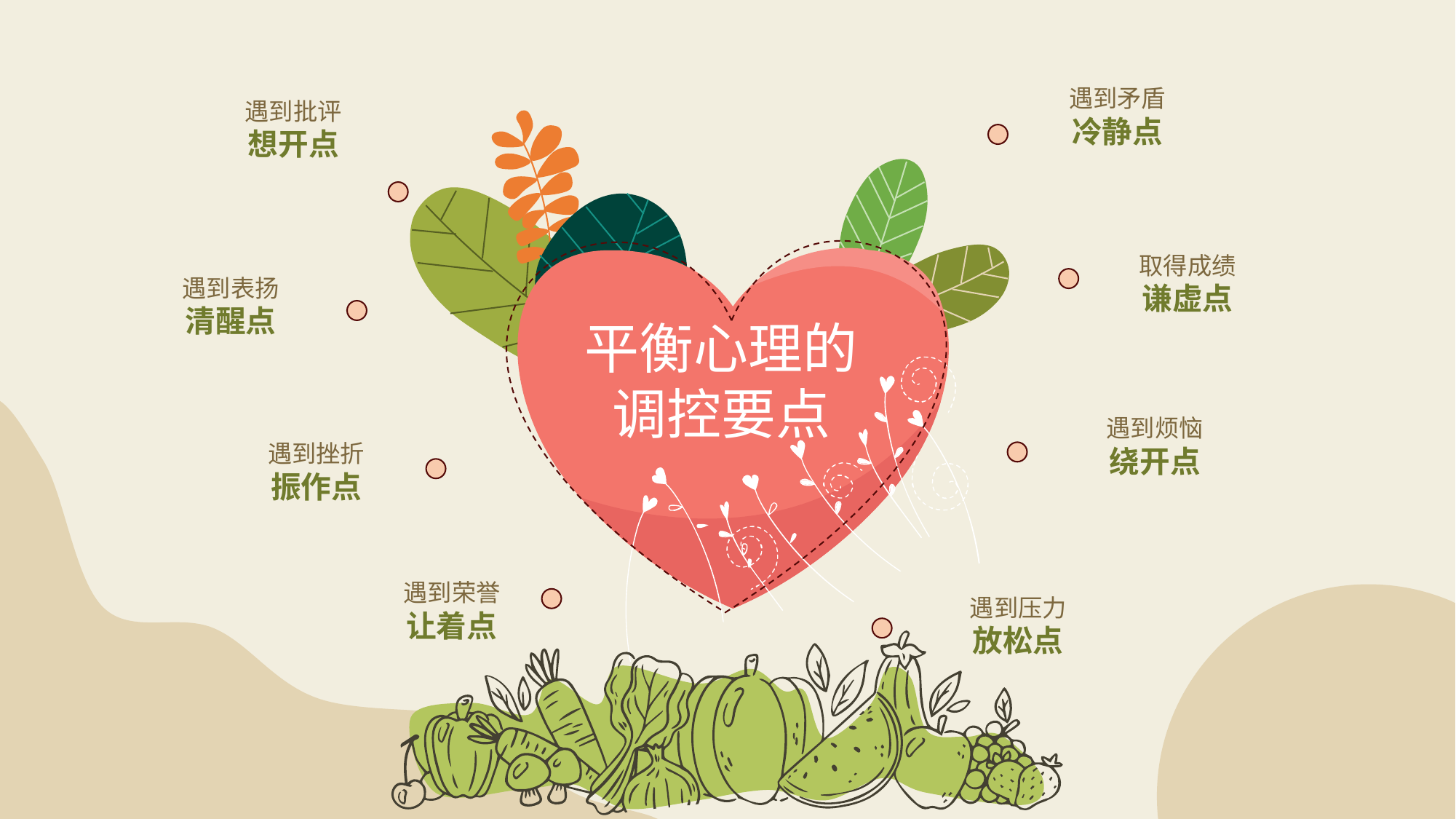

遇到矛盾
冷静点
遇到批评
想开点

取得成绩
谦虚点
遇到表扬
清醒点

平衡心理的
调控要点
遇到烦恼
绕开点
遇到挫折
振作点

遇到荣誉
让着点
遇到压力
放松点